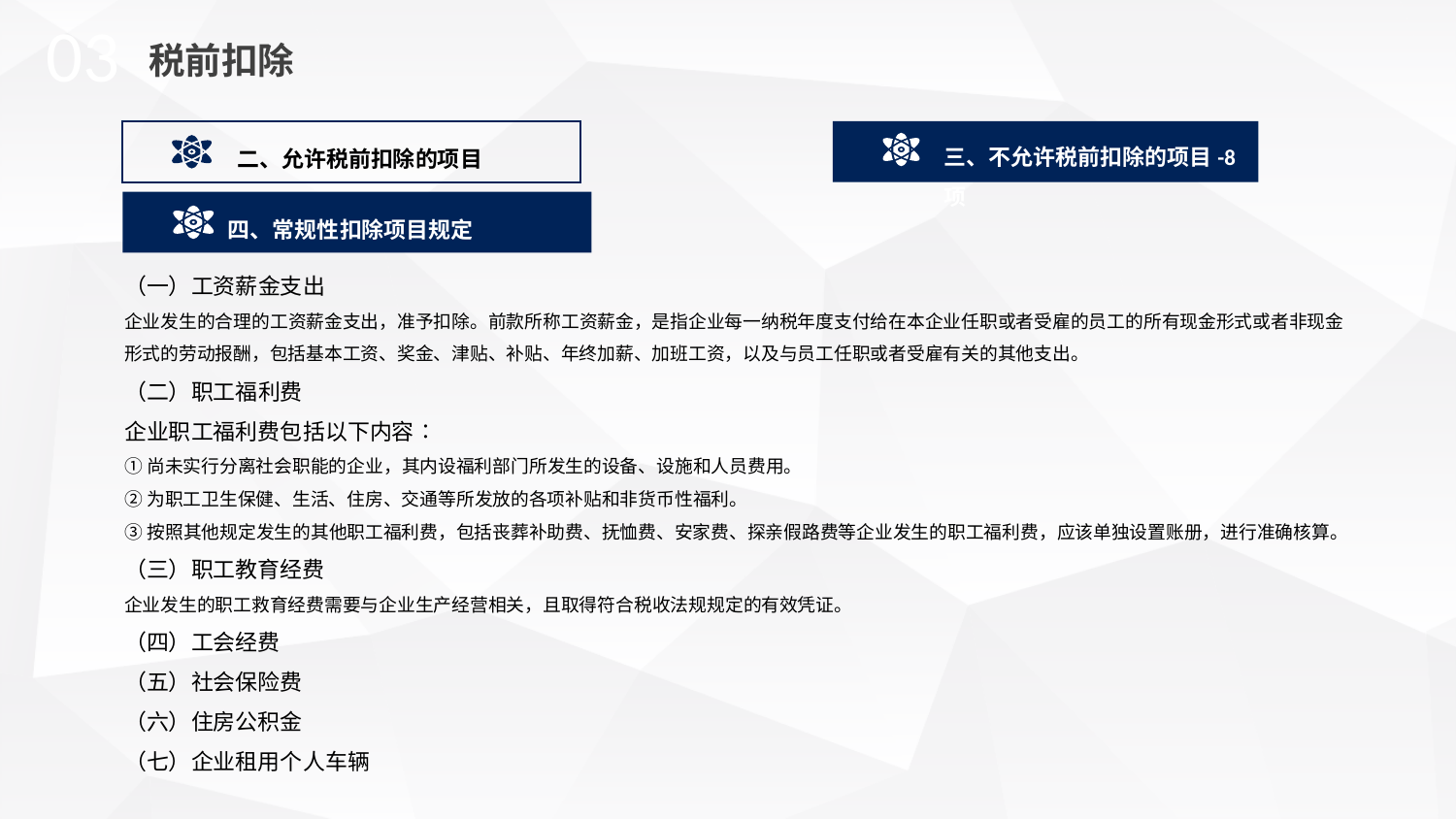

03
税前扣除

三、不允许税前扣除的项目-8项

二、允许税前扣除的项目

四、常规性扣除项目规定

（一）工资薪金支出
企业发生的合理的工资薪金支出，准予扣除。前款所称工资薪金，是指企业每一纳税年度支付给在本企业任职或者受雇的员工的所有现金形式或者非现金形式的劳动报酬，包括基本工资、奖金、津贴、补贴、年终加薪、加班工资，以及与员工任职或者受雇有关的其他支出。
（二）职工福利费
企业职工福利费包括以下内容∶
①尚未实行分离社会职能的企业，其内设福利部门所发生的设备、设施和人员费用。
②为职工卫生保健、生活、住房、交通等所发放的各项补贴和非货币性福利。
③按照其他规定发生的其他职工福利费，包括丧葬补助费、抚恤费、安家费、探亲假路费等企业发生的职工福利费，应该单独设置账册，进行准确核算。
（三）职工教育经费
企业发生的职工救育经费需要与企业生产经营相关，且取得符合税收法规规定的有效凭证。
（四）工会经费
（五）社会保险费
（六）住房公积金
（七）企业租用个人车辆